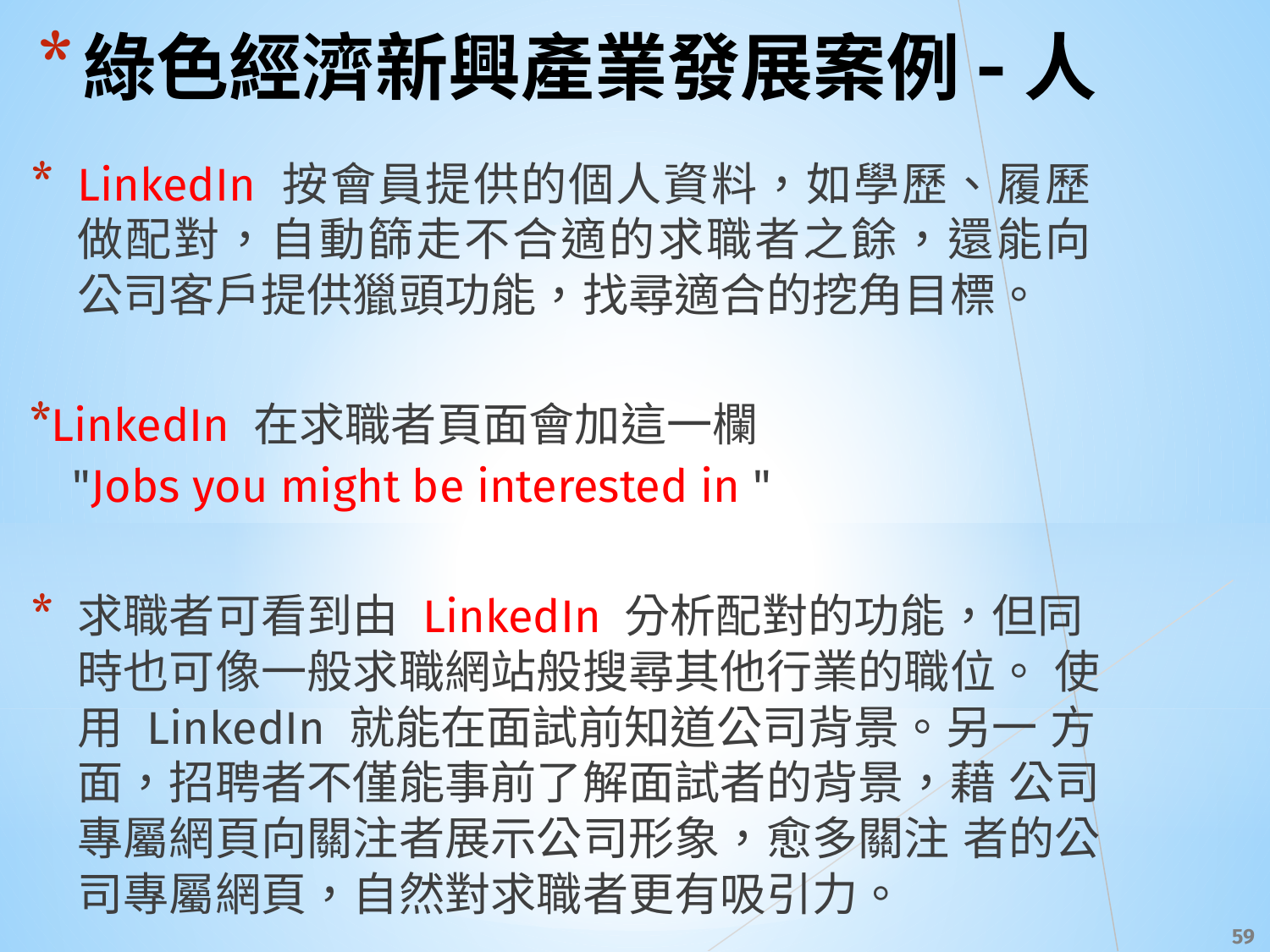

# 綠色經濟新興產業發展案例-人
LinkedIn 按會員提供的個人資料，如學歷、履歷 做配對，自動篩走不合適的求職者之餘，還能向 公司客戶提供獵頭功能，找尋適合的挖角目標。

LinkedIn 在求職者頁面會加這一欄
"Jobs you might be interested in "

求職者可看到由 LinkedIn 分析配對的功能，但同 時也可像一般求職網站般搜尋其他行業的職位。 使用 LinkedIn 就能在面試前知道公司背景。另一 方面，招聘者不僅能事前了解面試者的背景，藉 公司專屬網頁向關注者展示公司形象，愈多關注 者的公司專屬網頁，自然對求職者更有吸引力。

59